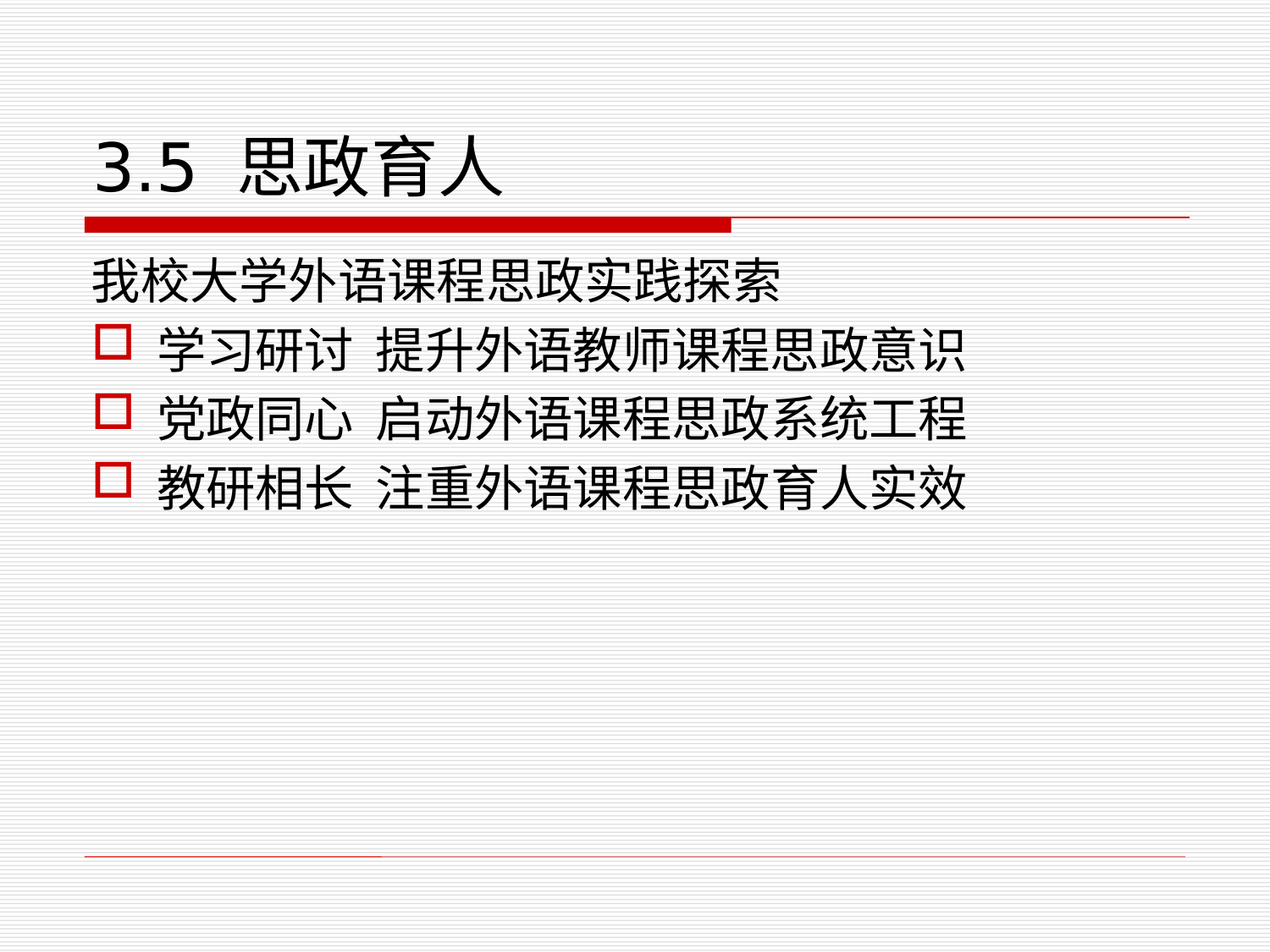

# 3.5 思政育人
我校大学外语课程思政实践探索
学习研讨  提升外语教师课程思政意识
党政同心  启动外语课程思政系统工程
教研相长  注重外语课程思政育人实效